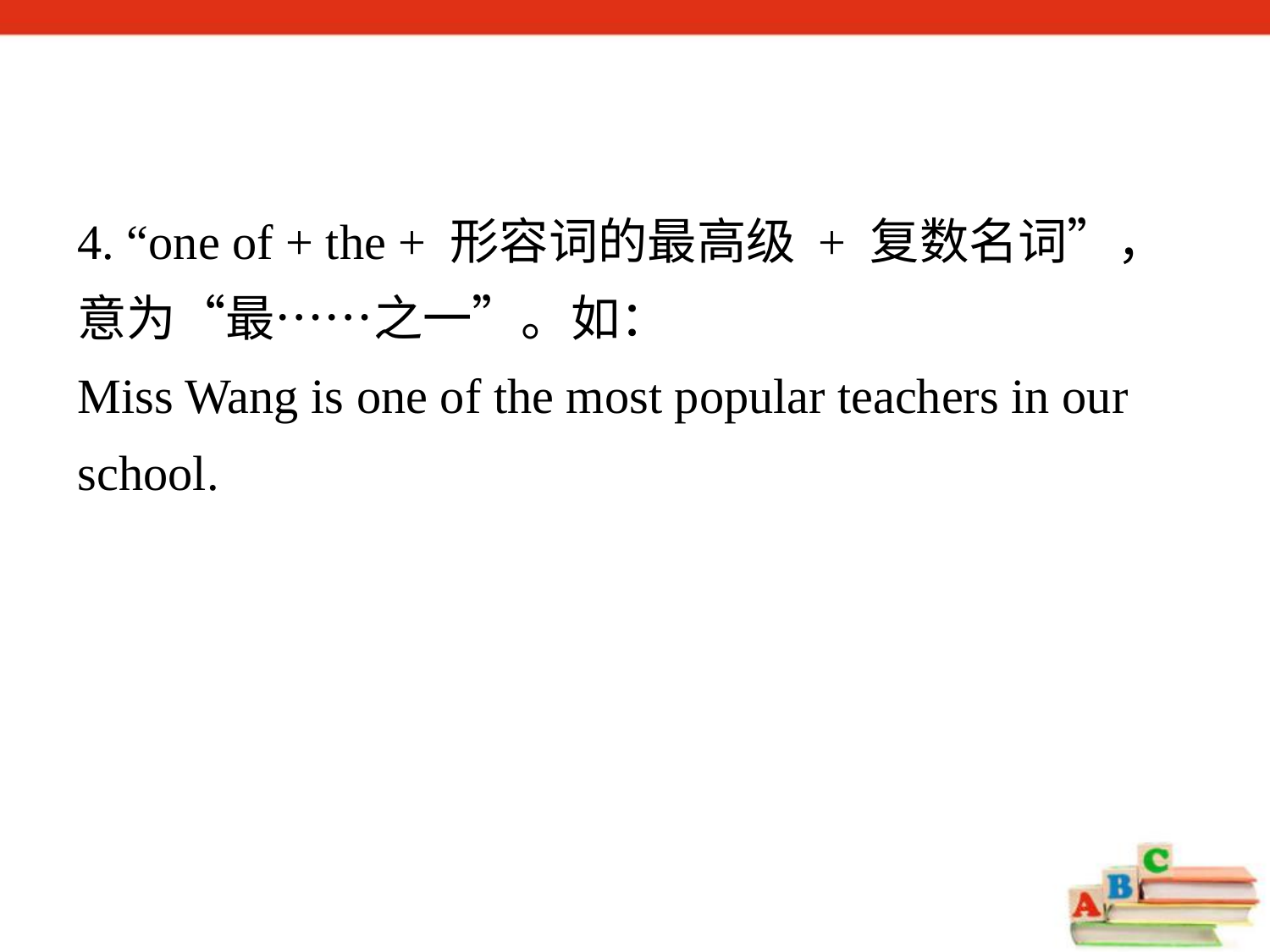

4. “one of + the + 形容词的最高级 + 复数名词”，意为“最……之一”。如：
Miss Wang is one of the most popular teachers in our school.